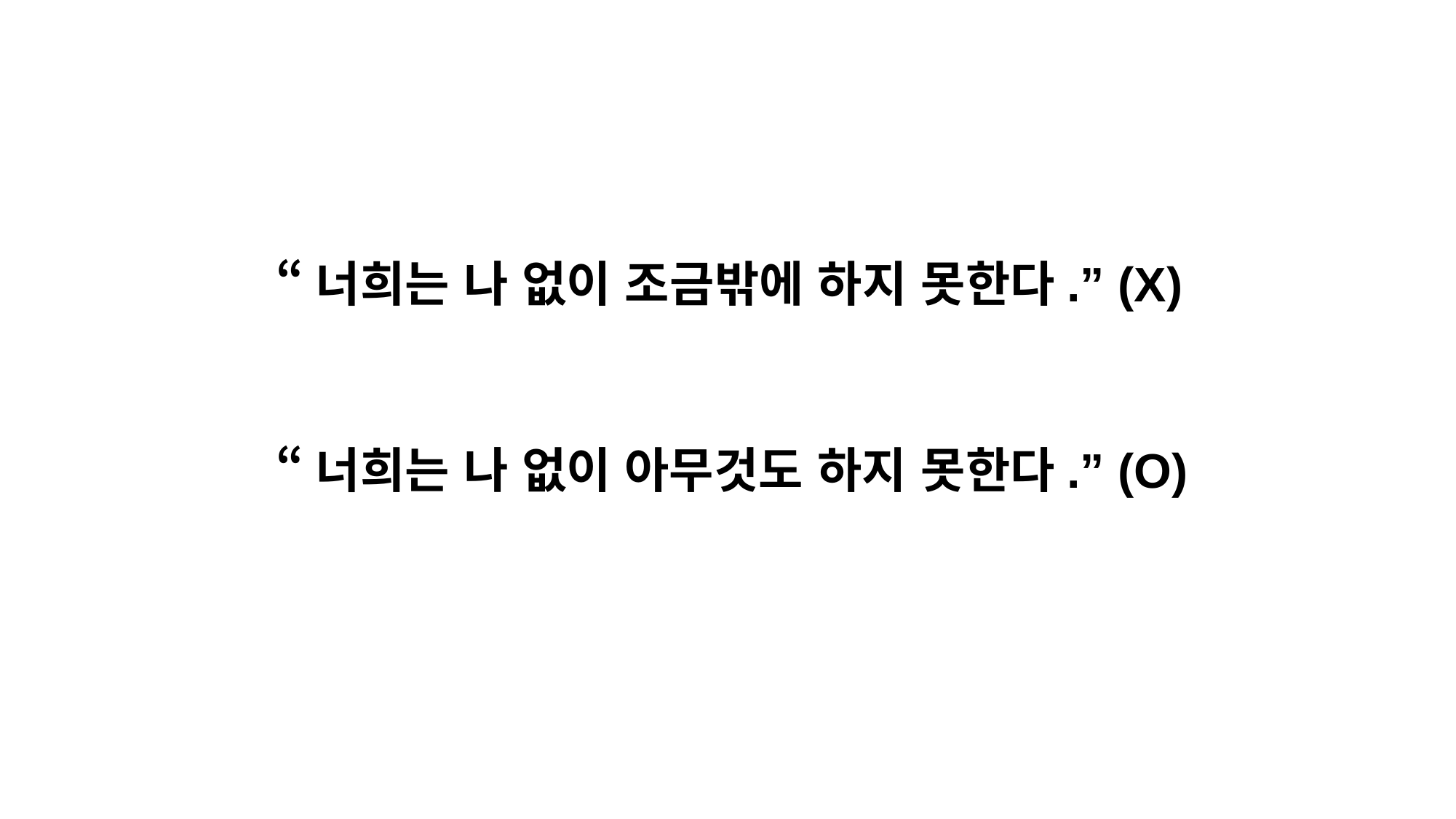

“너희는 나 없이 조금밖에 하지 못한다.” (X)

“너희는 나 없이 아무것도 하지 못한다.” (O)